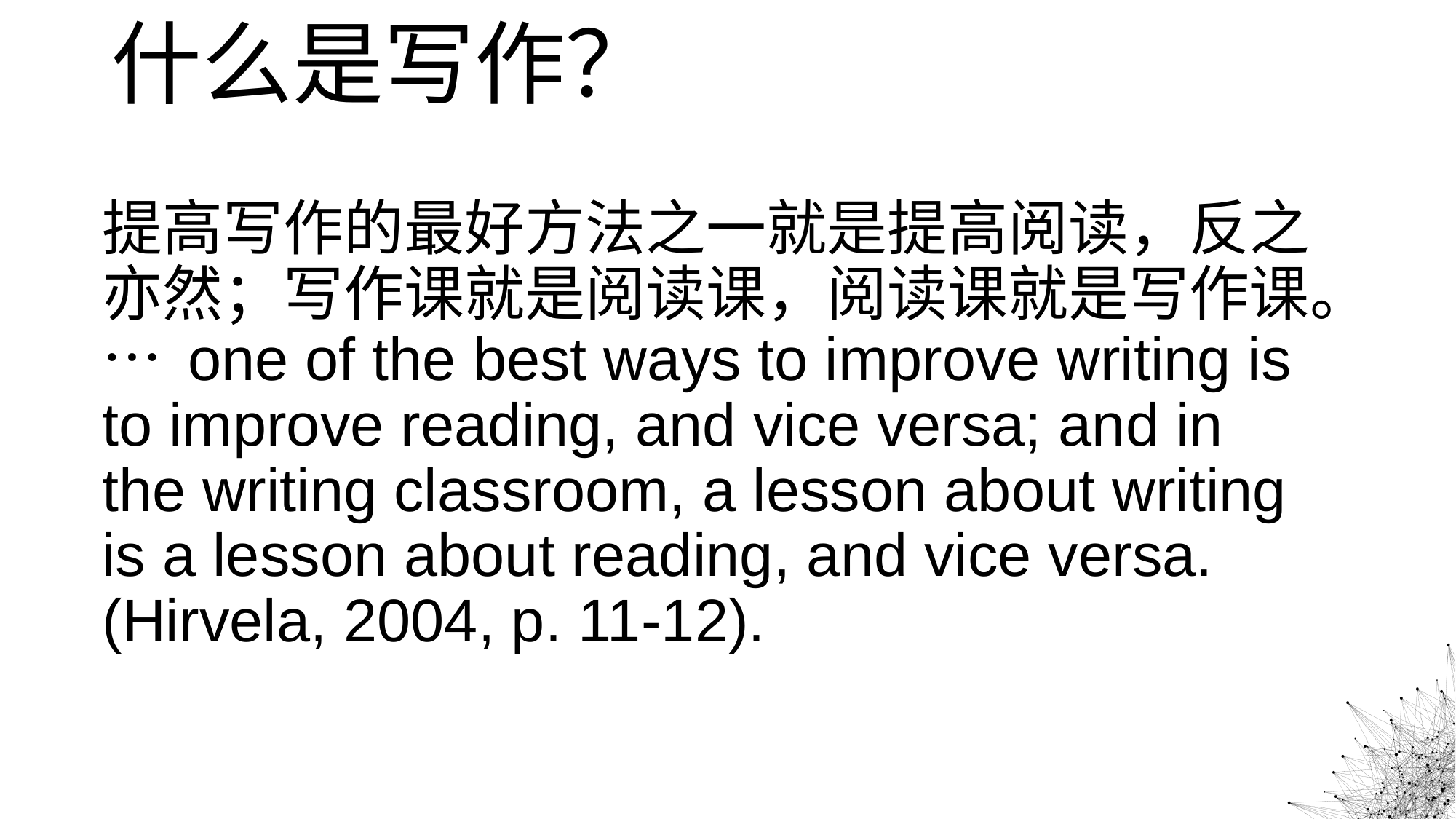

# 什么是写作？
提高写作的最好方法之一就是提高阅读，反之亦然；写作课就是阅读课，阅读课就是写作课。… one of the best ways to improve writing is to improve reading, and vice versa; and in the writing classroom, a lesson about writing is a lesson about reading, and vice versa. (Hirvela, 2004, p. 11-12).